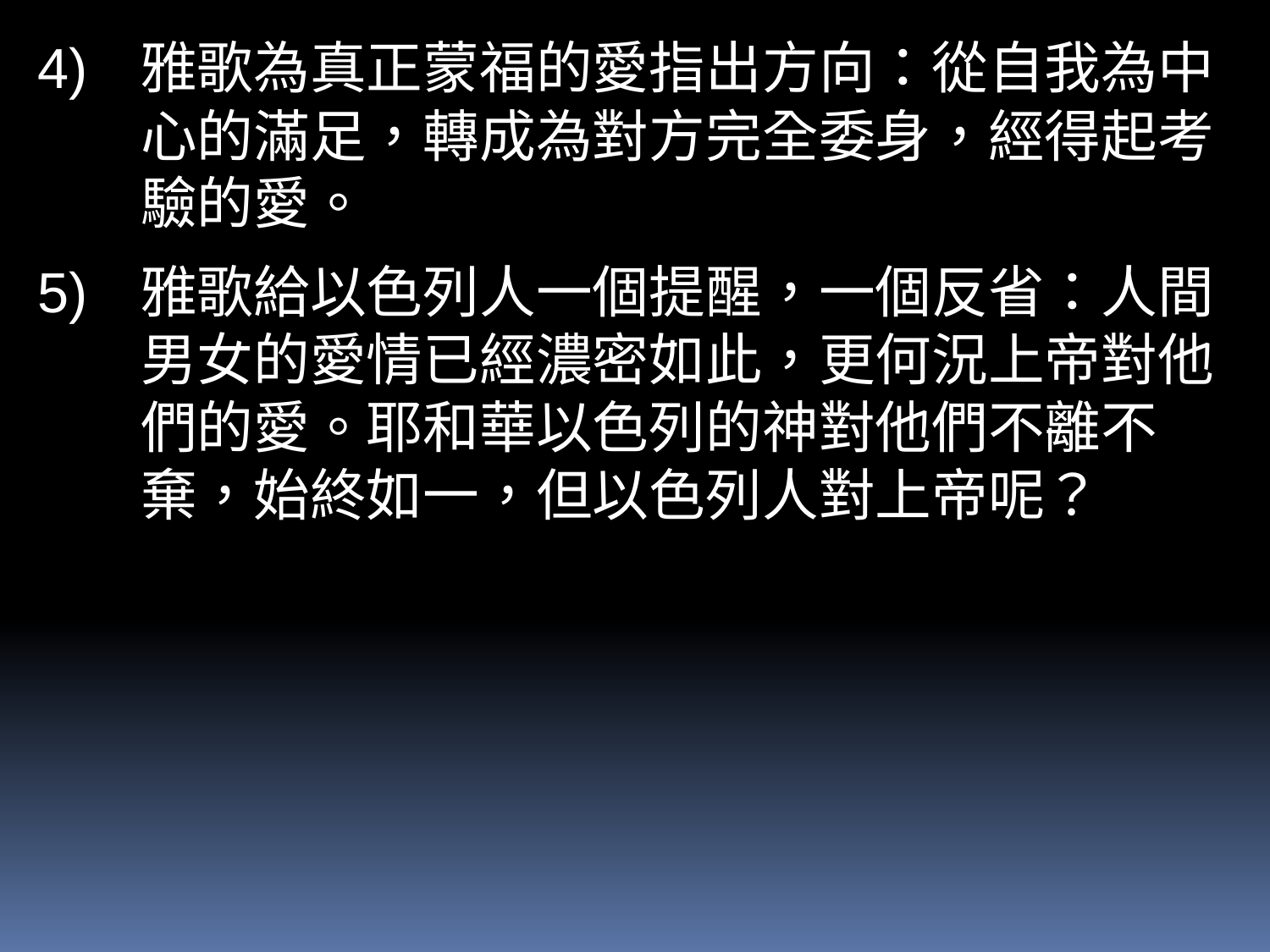

雅歌為真正蒙福的愛指出方向：從自我為中心的滿足，轉成為對方完全委身，經得起考驗的愛。
雅歌給以色列人一個提醒，一個反省：人間男女的愛情已經濃密如此，更何況上帝對他們的愛。耶和華以色列的神對他們不離不棄，始終如一，但以色列人對上帝呢？